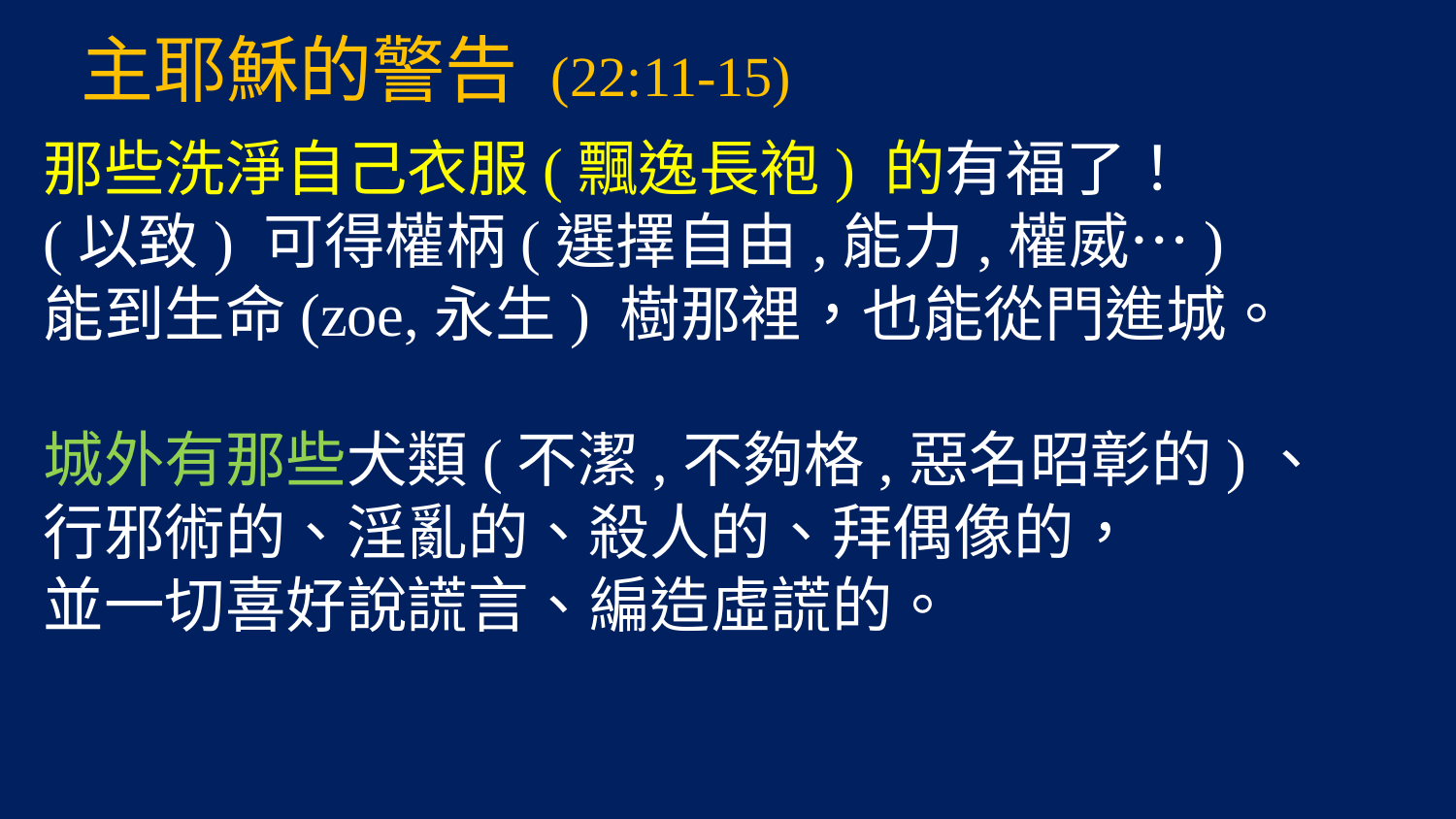

# 主耶穌的警告 (22:11-15)
那些洗淨自己衣服(飄逸長袍) 的有福了！
(以致) 可得權柄(選擇自由,能力,權威…)
能到生命(zoe,永生) 樹那裡，也能從門進城。

城外有那些犬類(不潔,不夠格,惡名昭彰的)、
行邪術的、淫亂的、殺人的、拜偶像的，
並一切喜好說謊言、編造虛謊的。